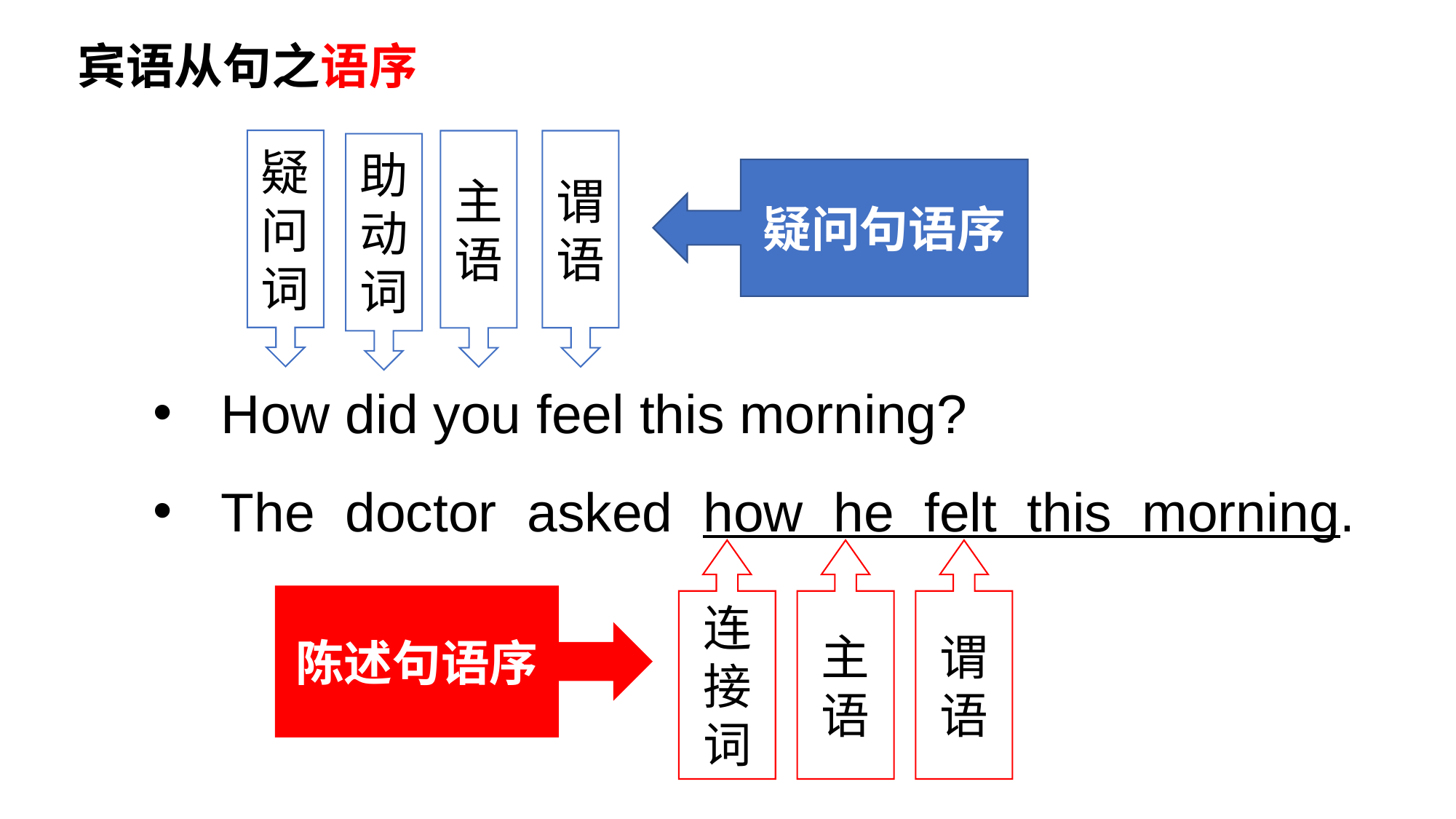

宾语从句之语序
疑问词
谓语
主语
助动词
疑问句语序
How did you feel this morning?
The  doctor  asked  how  he  felt  this  morning.
连接词
主语
谓语
陈述句语序